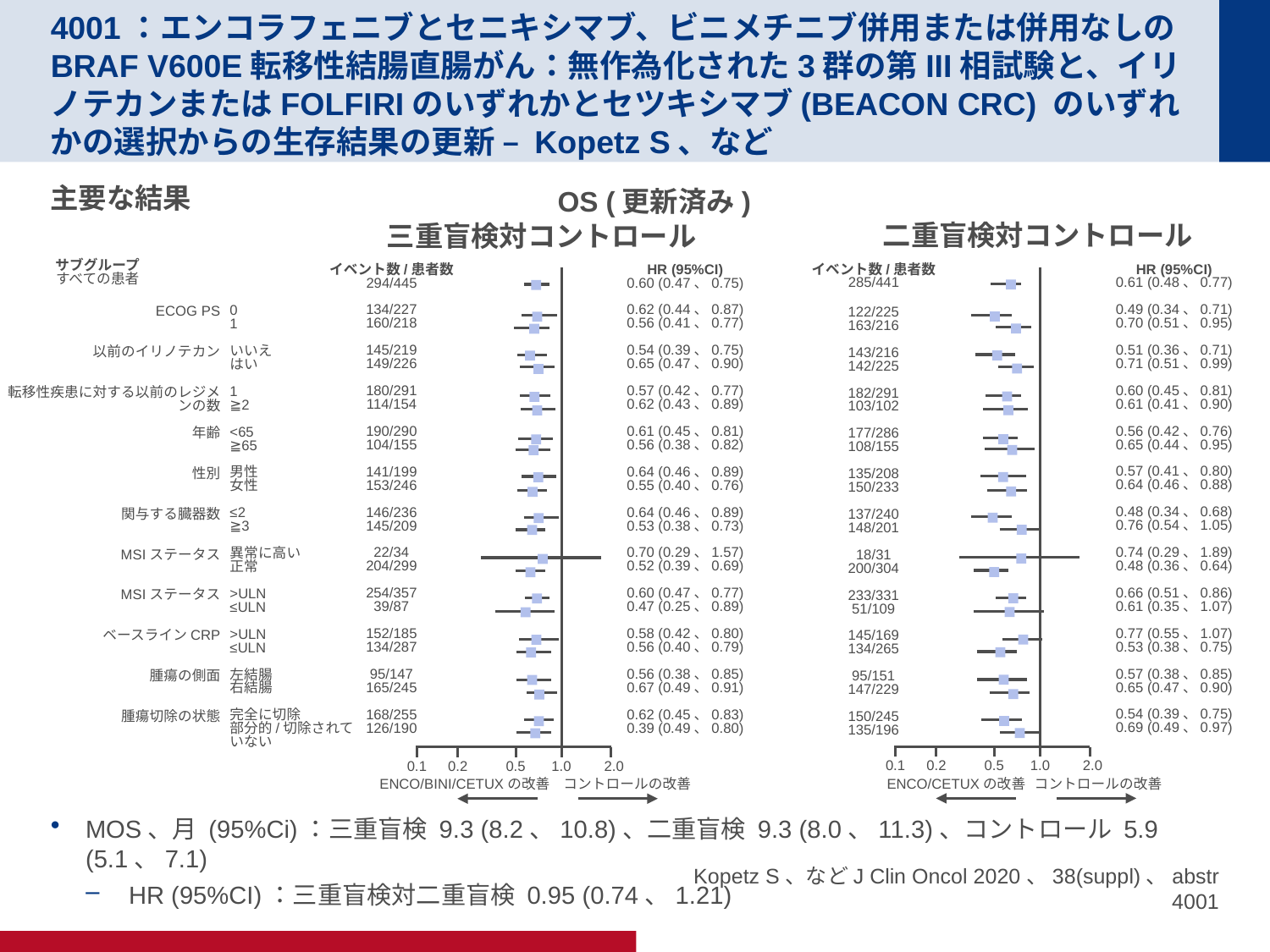

# 4001：エンコラフェニブとセニキシマブ、ビニメチニブ併用または併用なしのBRAF V600E転移性結腸直腸がん：無作為化された3群の第III相試験と、イリノテカンまたはFOLFIRIのいずれかとセツキシマブ(BEACON CRC) のいずれかの選択からの生存結果の更新 – Kopetz S、など
主要な結果
MOS、月 (95%Ci)：三重盲検 9.3 (8.2、10.8)、二重盲検 9.3 (8.0、11.3)、コントロール 5.9 (5.1、7.1)
HR (95%CI)：三重盲検対二重盲検 0.95 (0.74、1.21)
OS (更新済み)
二重盲検対コントロール
三重盲検対コントロール
サブグループ
すべての患者
イベント数/患者数
285/441
HR (95%CI)
0.61 (0.48、0.77)

0.1
0.2
0.5
1.0
2.0
ENCO/CETUXの改善
コントロールの改善
0.49 (0.34、0.71)
0.70 (0.51、0.95)

0.51 (0.36、0.71)
0.71 (0.51、0.99)

0.60 (0.45、0.81)
0.61 (0.41、0.90)

0.56 (0.42、0.76)
0.65 (0.44、0.95)

0.57 (0.41、0.80)
0.64 (0.46、0.88)

0.48 (0.34、0.68)
0.76 (0.54、1.05)

0.74 (0.29、1.89)
0.48 (0.36、0.64)

0.66 (0.51、0.86)
0.61 (0.35、1.07)

0.77 (0.55、1.07)
0.53 (0.38、0.75)

0.57 (0.38、0.85)
0.65 (0.47、0.90)

0.54 (0.39、0.75)
0.69 (0.49、0.97)

122/225
163/216

143/216
142/225

182/291
103/102

177/286
108/155

135/208
150/233

137/240
148/201

18/31
200/304

233/331
51/109

145/169
134/265

95/151
147/229

150/245
135/196
イベント数/患者数
294/445
HR (95%CI)
0.60 (0.47、0.75)

0.1
0.2
0.5
1.0
2.0
ENCO/BINI/CETUXの改善
コントロールの改善
134/227
160/218

145/219
149/226

180/291
114/154

190/290
104/155

141/199
153/246

146/236
145/209

22/34
204/299

254/357
39/87

152/185
134/287

95/147
165/245

168/255
126/190
0.62 (0.44、0.87)
0.56 (0.41、0.77)

0.54 (0.39、0.75)
0.65 (0.47、0.90)

0.57 (0.42、0.77)
0.62 (0.43、0.89)

0.61 (0.45、0.81)
0.56 (0.38、0.82)

0.64 (0.46、0.89)
0.55 (0.40、0.76)

0.64 (0.46、0.89)
0.53 (0.38、0.73)

0.70 (0.29、1.57)
0.52 (0.39、0.69)

0.60 (0.47、0.77)
0.47 (0.25、0.89)

0.58 (0.42、0.80)
0.56 (0.40、0.79)

0.56 (0.38、0.85)
0.67 (0.49、0.91)

0.62 (0.45、0.83)
0.39 (0.49、0.80)

0
1

いいえ
はい

1
≧2

<65
≧65

男性
女性

≤2
≧3

異常に高い
正常

>ULN
≤ULN

>ULN
≤ULN

左結腸
右結腸

完全に切除
部分的/切除されていない
ECOG PS

以前のイリノテカン

転移性疾患に対する以前のレジメンの数

年齢

性別

関与する臓器数

MSIステータス

MSIステータス

ベースラインCRP

腫瘍の側面

腫瘍切除の状態
Kopetz S、などJ Clin Oncol 2020、38(suppl)、abstr 4001